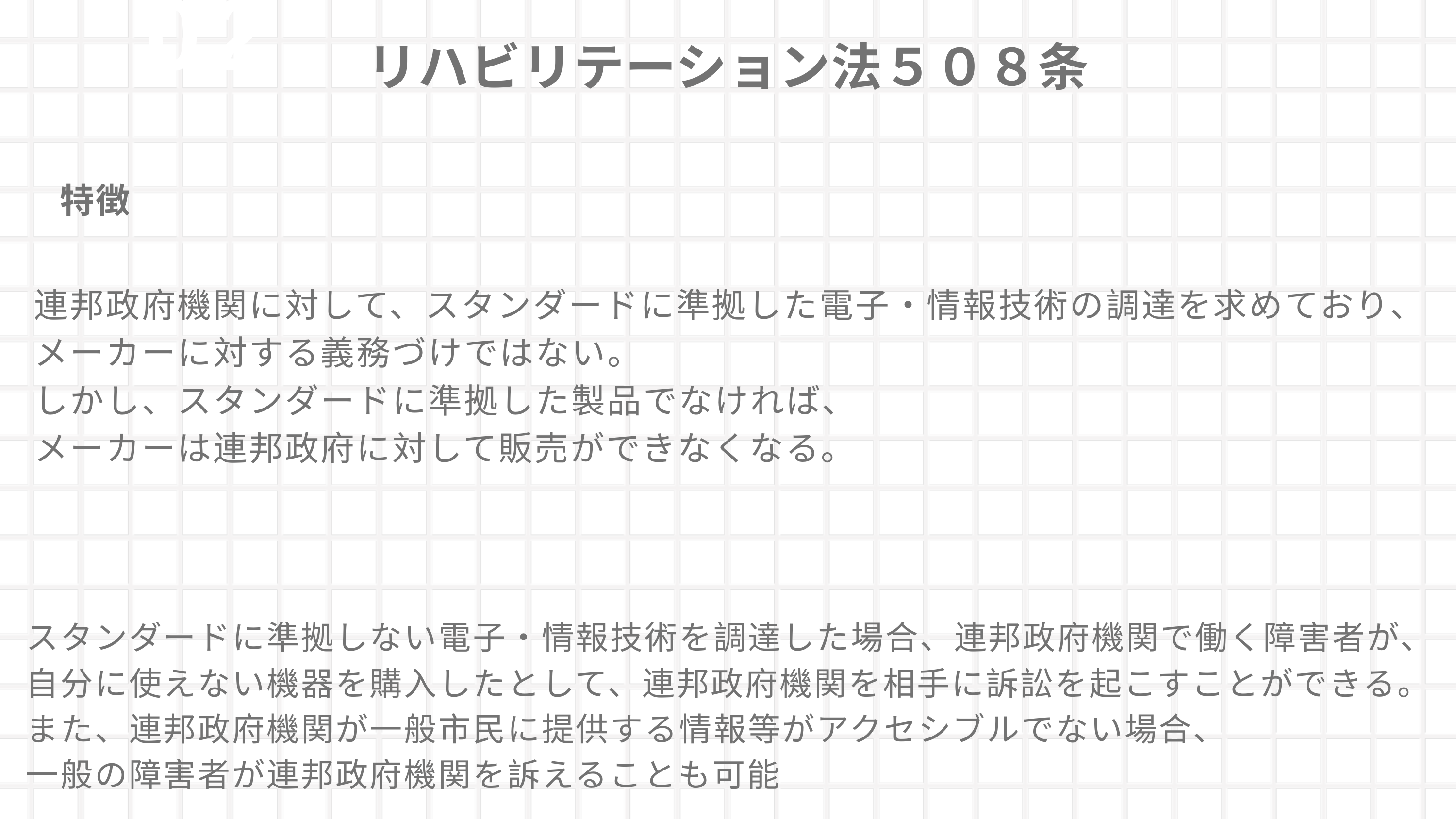

02.
リハビリテーション法５０８条
特徴
連邦政府機関に対して、スタンダードに準拠した電子・情報技術の調達を求めており、メーカーに対する義務づけではない。
しかし、スタンダードに準拠した製品でなければ、
メーカーは連邦政府に対して販売ができなくなる。
スタンダードに準拠しない電子・情報技術を調達した場合、連邦政府機関で働く障害者が、自分に使えない機器を購入したとして、連邦政府機関を相手に訴訟を起こすことができる。また、連邦政府機関が一般市民に提供する情報等がアクセシブルでない場合、
一般の障害者が連邦政府機関を訴えることも可能